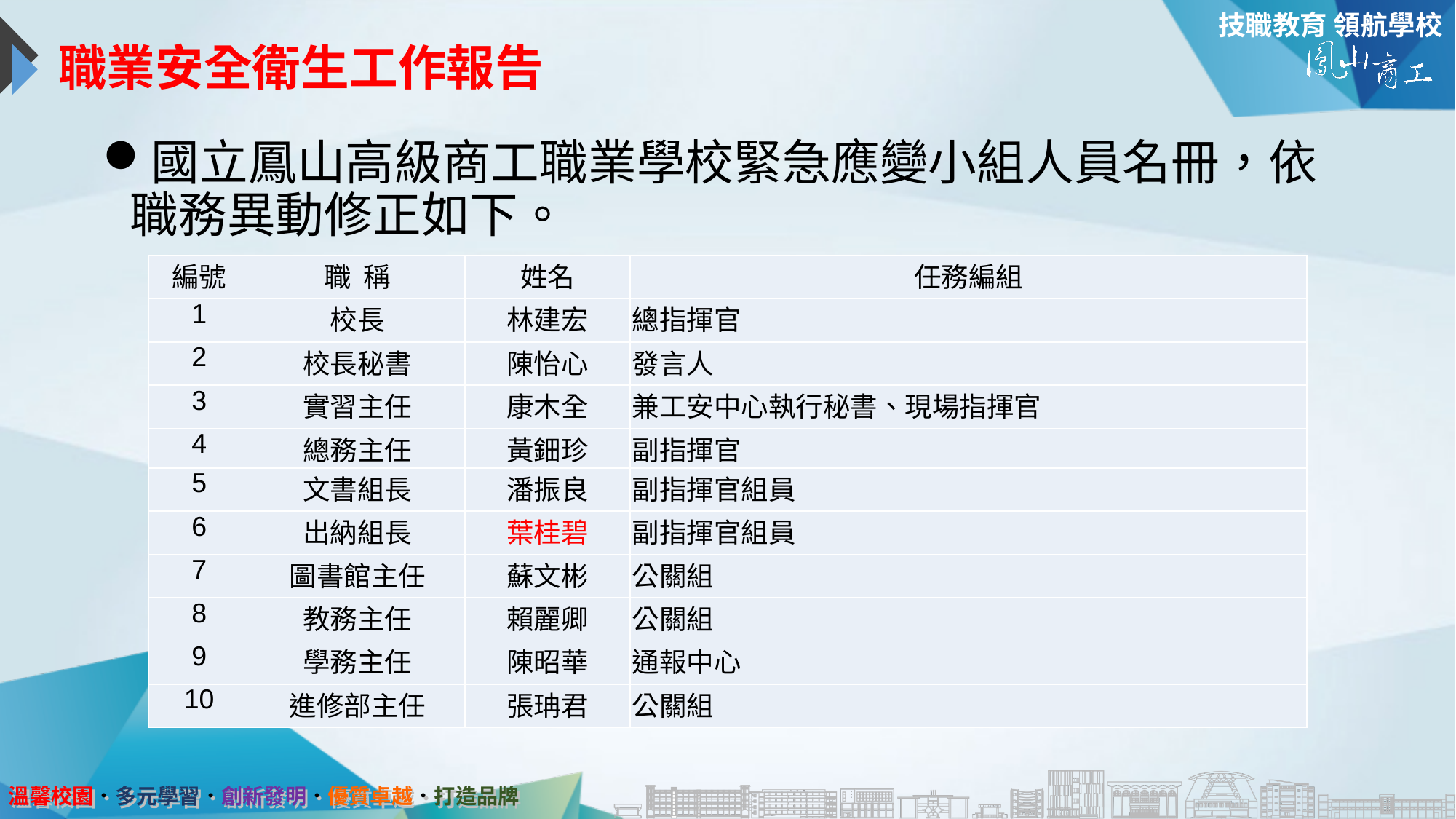

# 職業安全衛生工作報告
國立鳳山高級商工職業學校緊急應變小組人員名冊，依職務異動修正如下。
| 編號 | 職 稱 | 姓名 | 任務編組 |
| --- | --- | --- | --- |
| 1 | 校長 | 林建宏 | 總指揮官 |
| 2 | 校長秘書 | 陳怡心 | 發言人 |
| 3 | 實習主任 | 康木全 | 兼工安中心執行秘書、現場指揮官 |
| 4 | 總務主任 | 黃鈿珍 | 副指揮官 |
| 5 | 文書組長 | 潘振良 | 副指揮官組員 |
| 6 | 出納組長 | 葉桂碧 | 副指揮官組員 |
| 7 | 圖書館主任 | 蘇文彬 | 公關組 |
| 8 | 教務主任 | 賴麗卿 | 公關組 |
| 9 | 學務主任 | 陳昭華 | 通報中心 |
| 10 | 進修部主任 | 張珃君 | 公關組 |